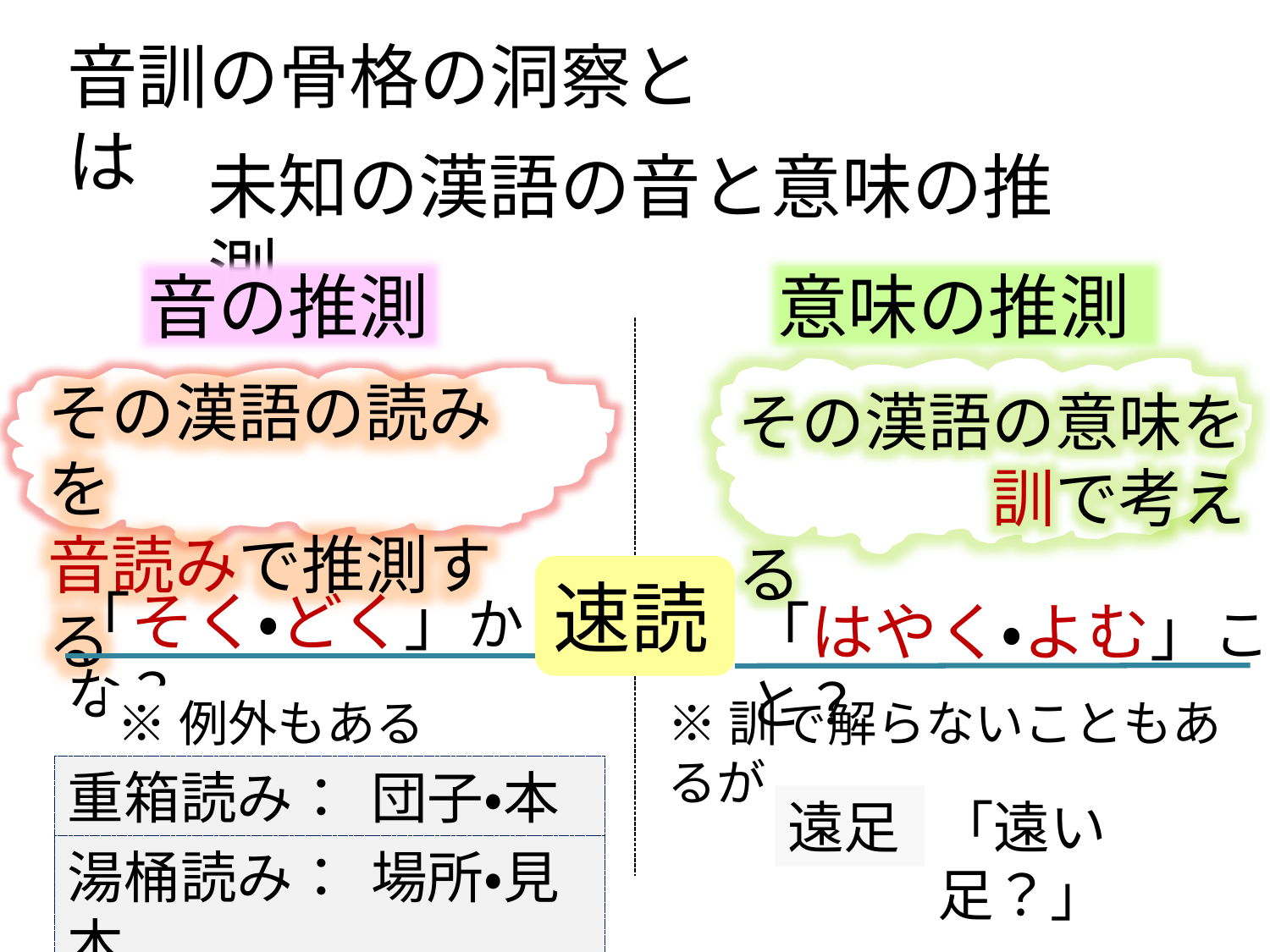

音訓の骨格の洞察とは
未知の漢語の音と意味の推測
音の推測
意味の推測

その漢語の読みを
音読みで推測する
その漢語の意味を
　　　　訓で考える
速読
「そく・どく」かな？
「はやく・よむ」こと？
※例外もあるが
※訓で解らないこともあるが
重箱読み：　団子・本屋
遠足
「遠い足？」
湯桶読み：　場所・見本